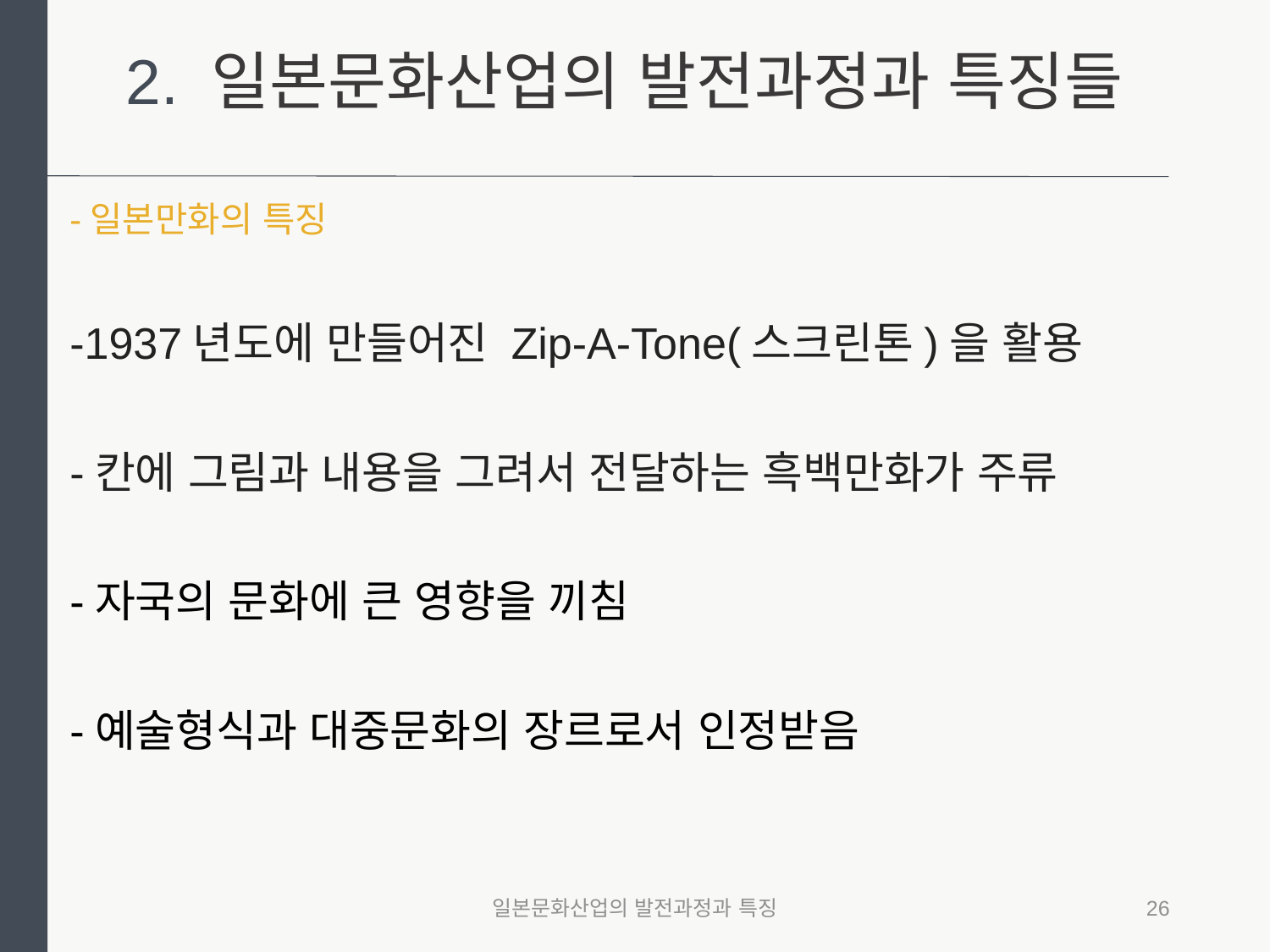

2. 일본문화산업의 발전과정과 특징들
-일본만화의 특징

-1937년도에 만들어진 Zip-A-Tone(스크린톤)을 활용

-칸에 그림과 내용을 그려서 전달하는 흑백만화가 주류

-자국의 문화에 큰 영향을 끼침

-예술형식과 대중문화의 장르로서 인정받음

일본문화산업의 발전과정과 특징
26